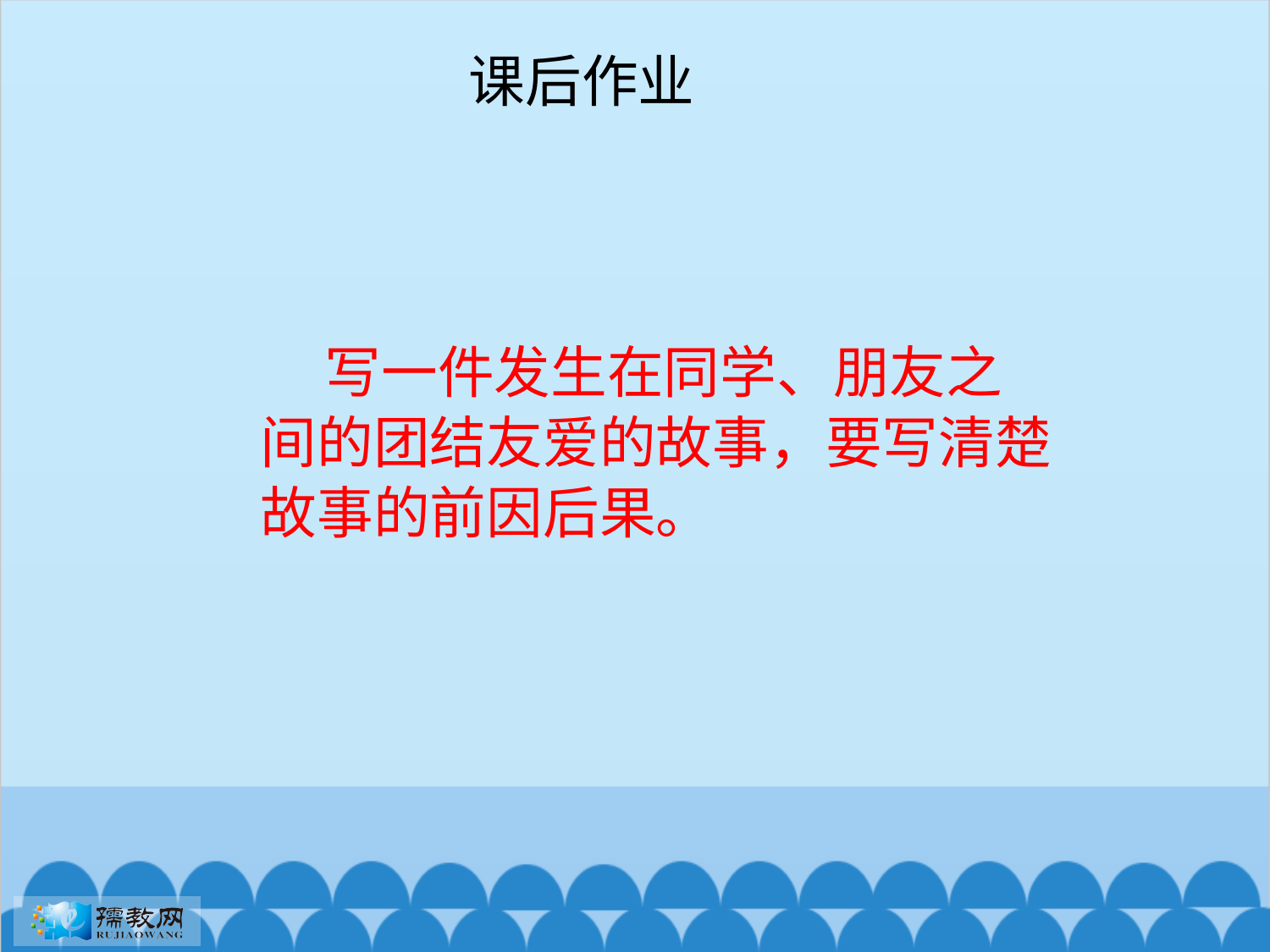

课后作业
    写一件发生在同学、朋友之间的团结友爱的故事，要写清楚故事的前因后果。